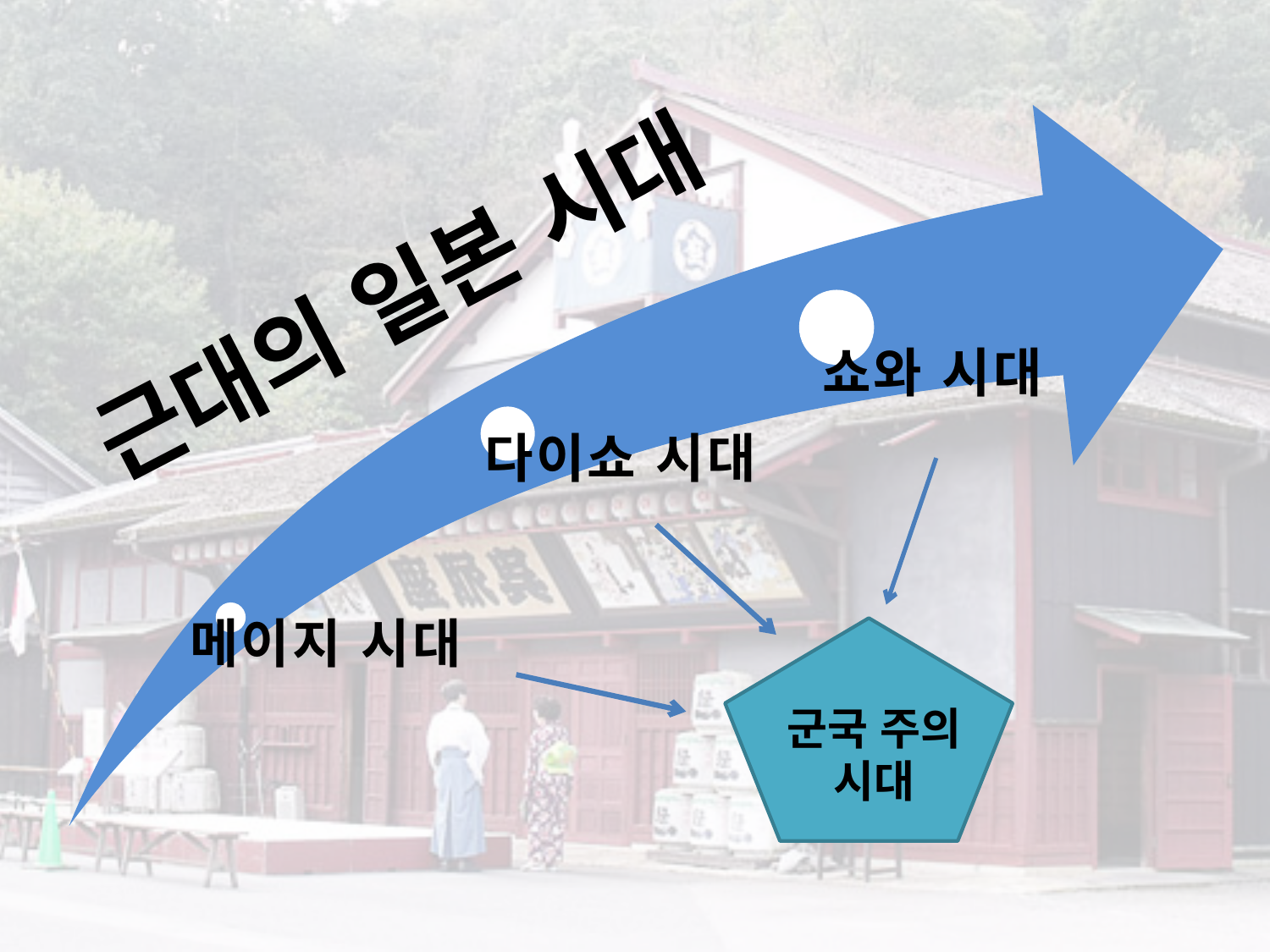

근대의 일본 시대

쇼와 시대

다이쇼 시대

메이지 시대

군국 주의 시대